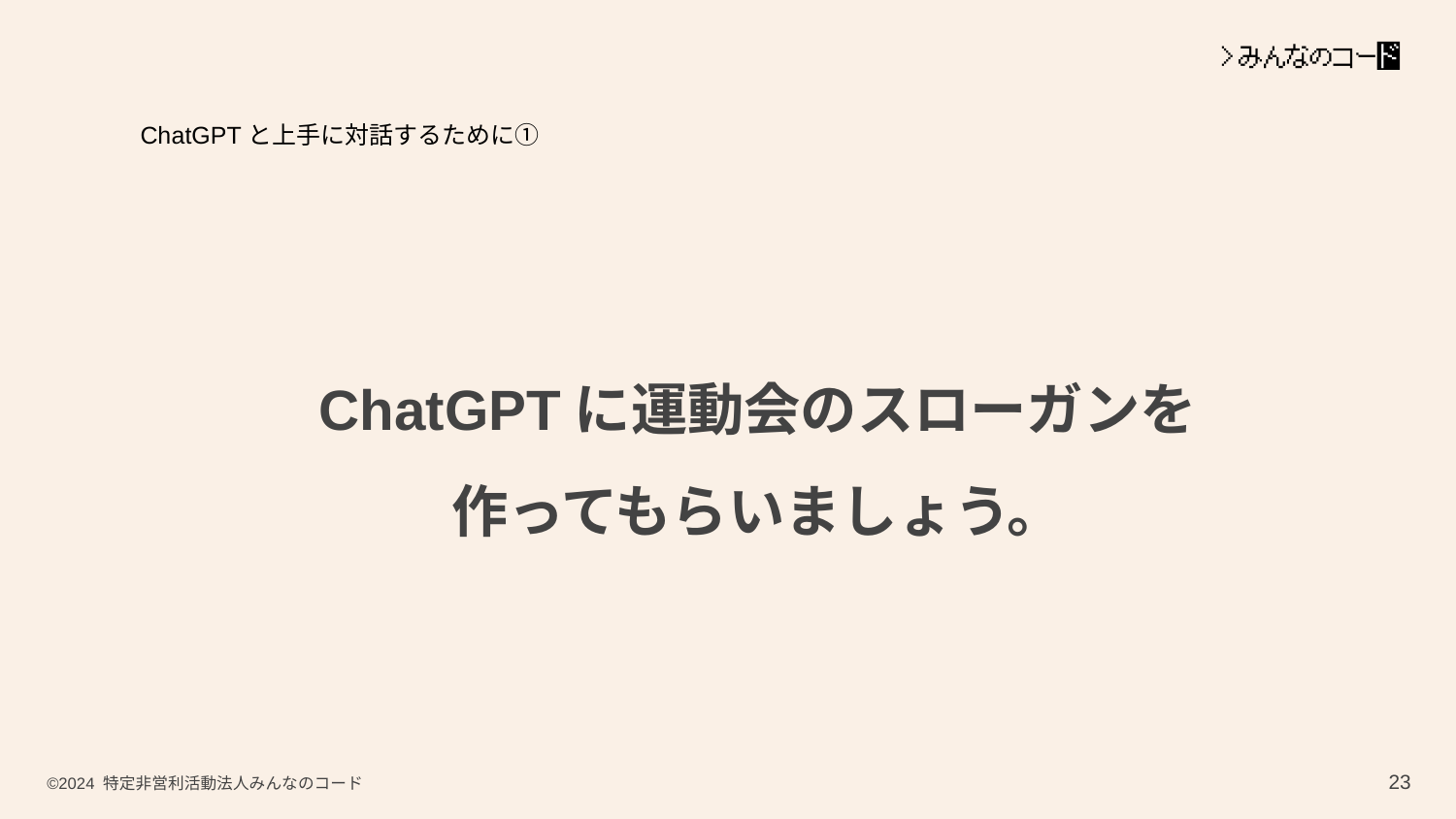

ChatGPTと上手に対話するために①
# ChatGPTに運動会のスローガンを
作ってもらいましょう。